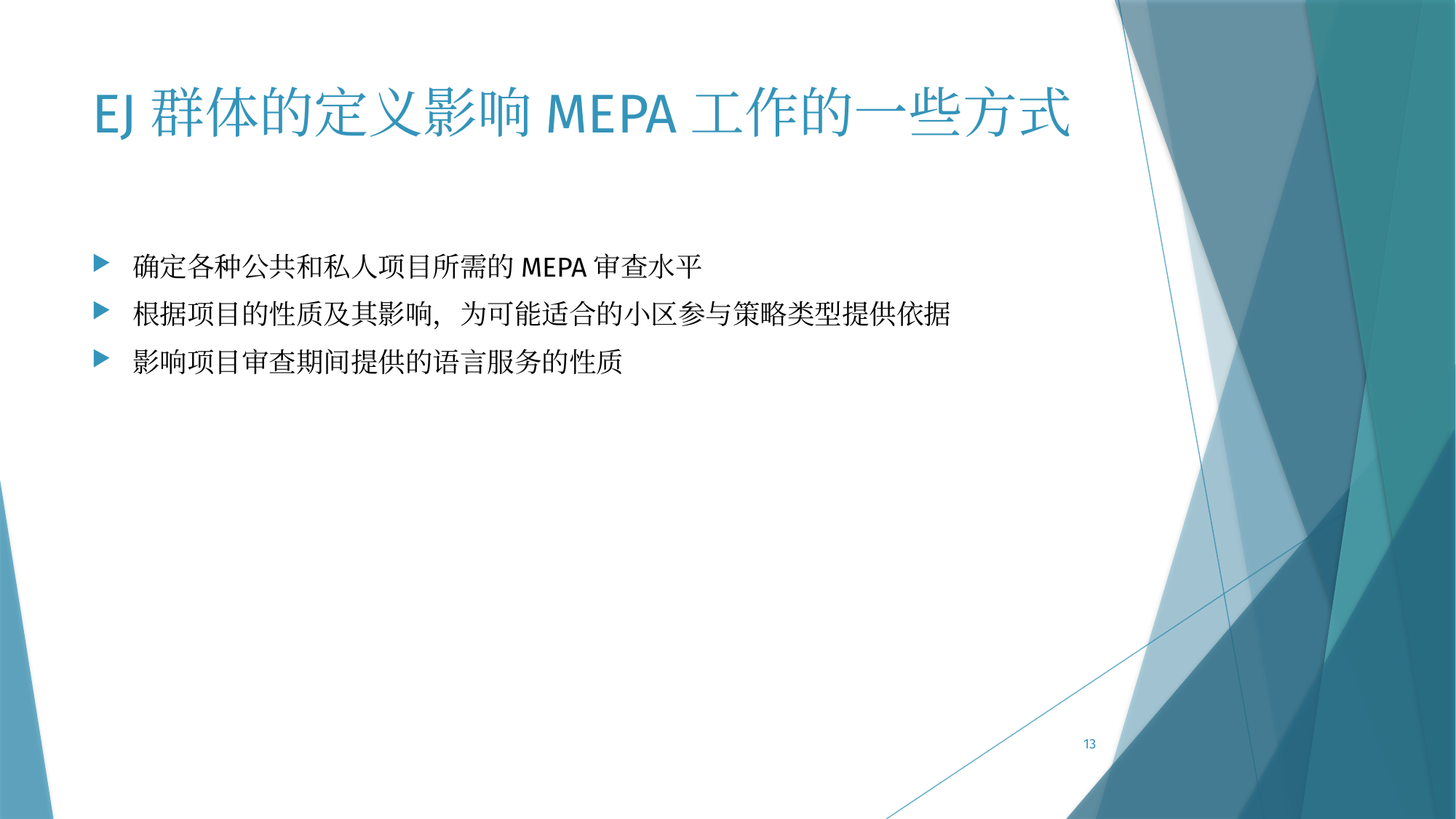

# EJ群体的定义影响MEPA工作的一些方式
确定各种公共和私人项目所需的MEPA审查水平
根据项目的性质及其影响，为可能适合的小区参与策略类型提供依据
影响项目审查期间提供的语言服务的性质
13